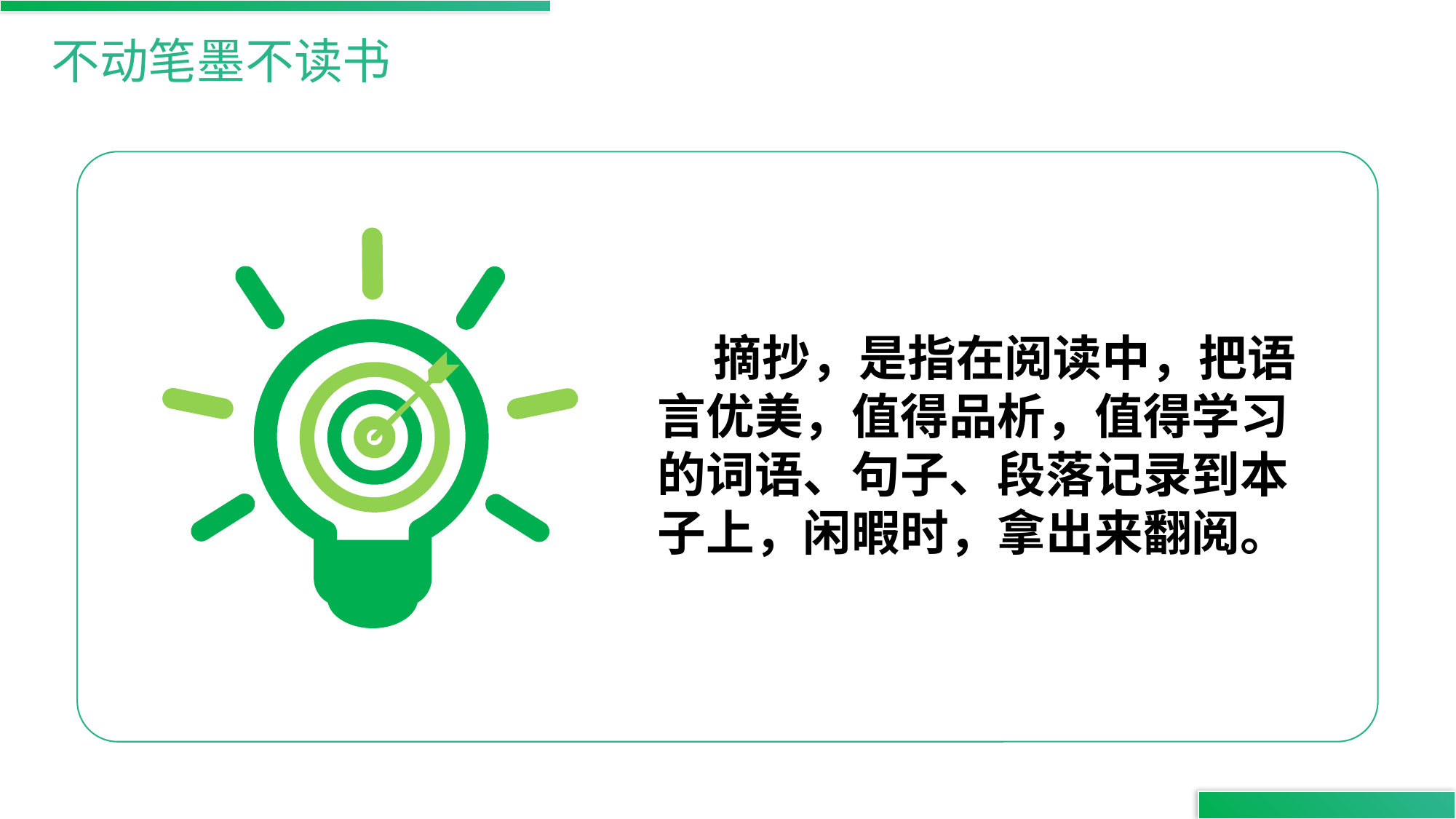

不动笔墨不读书

    摘抄，是指在阅读中，把语言优美，值得品析，值得学习的词语、句子、段落记录到本子上，闲暇时，拿出来翻阅。